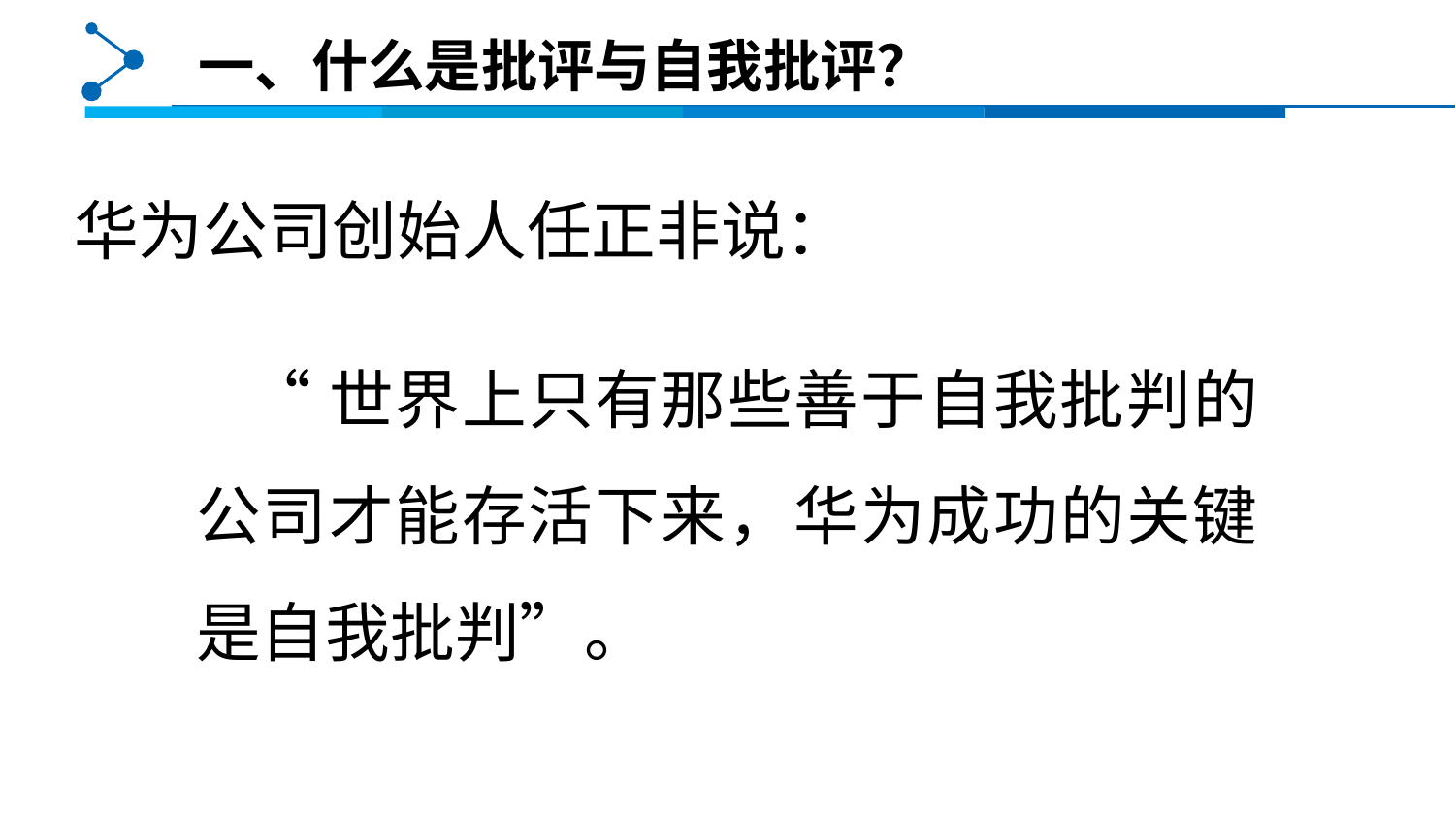

一、什么是批评与自我批评？

 华为公司创始人任正非说：
   “世界上只有那些善于自我批判的公司才能存活下来，华为成功的关键是自我批判”。